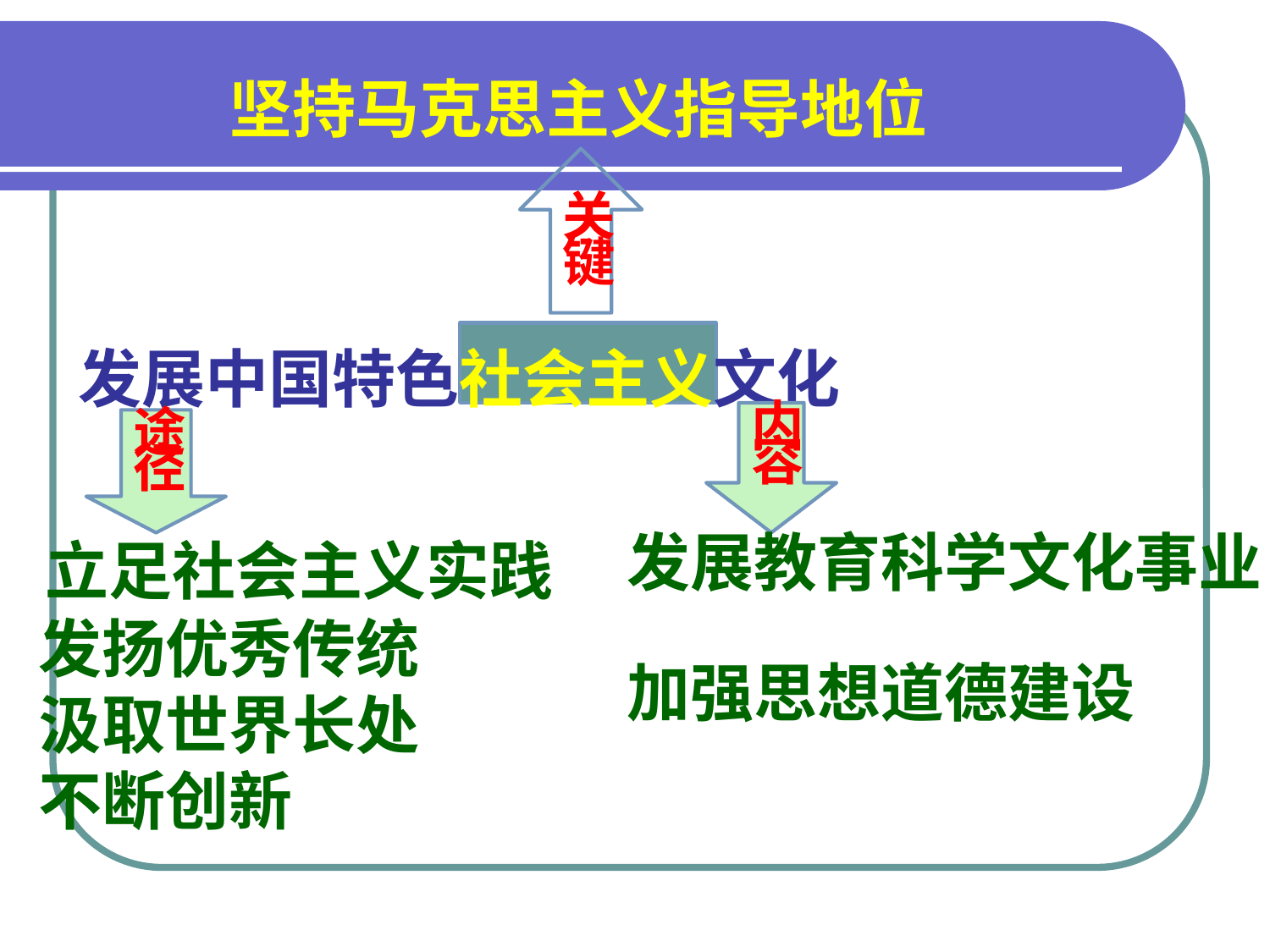

坚持马克思主义指导地位
关键

发展中国特色社会主义文化
内容
 发展教育科学文化事业
 加强思想道德建设
途径
立足社会主义实践
发扬优秀传统
汲取世界长处
不断创新